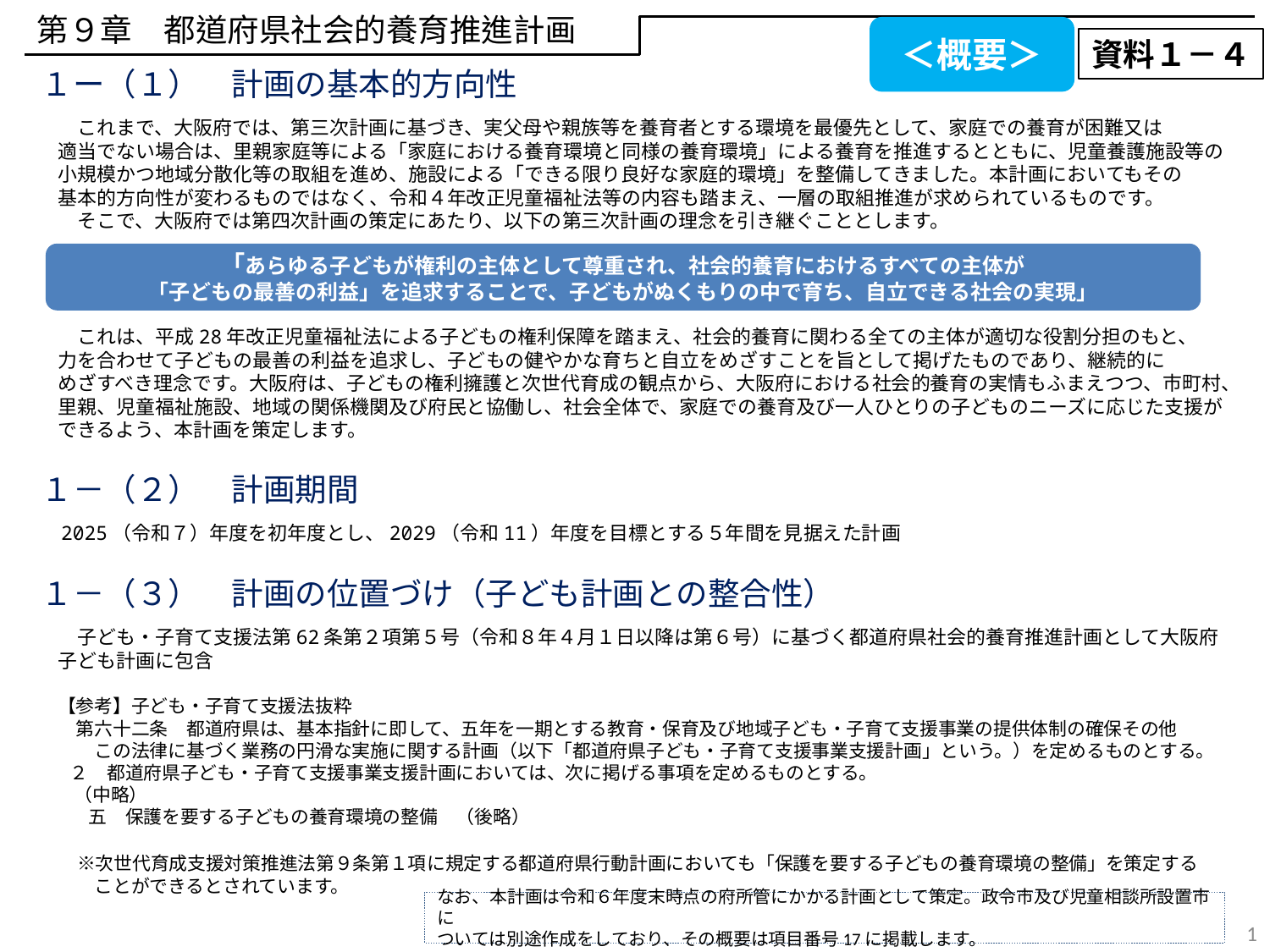

第９章　都道府県社会的養育推進計画
＜概要＞
資料１－４
１ー（１）　計画の基本的方向性
　これまで、大阪府では、第三次計画に基づき、実父母や親族等を養育者とする環境を最優先として、家庭での養育が困難又は
適当でない場合は、里親家庭等による「家庭における養育環境と同様の養育環境」による養育を推進するとともに、児童養護施設等の
小規模かつ地域分散化等の取組を進め、施設による「できる限り良好な家庭的環境」を整備してきました。本計画においてもその
基本的方向性が変わるものではなく、令和４年改正児童福祉法等の内容も踏まえ、一層の取組推進が求められているものです。
　そこで、大阪府では第四次計画の策定にあたり、以下の第三次計画の理念を引き継ぐこととします。

　「あらゆる子どもが権利の主体として尊重され、社会的養育におけるすべての主体が「子どもの最善の利益」を追求することで、
子どもがぬくもりの中で育ち、自立できる社会の実現」

　これは、平成28年改正児童福祉法による子どもの権利保障を踏まえ、社会的養育に関わる全ての主体が適切な役割分担のもと、
力を合わせて子どもの最善の利益を追求し、子どもの健やかな育ちと自立をめざすことを旨として掲げたものであり、継続的に
めざすべき理念です。大阪府は、子どもの権利擁護と次世代育成の観点から、大阪府における社会的養育の実情もふまえつつ、市町村、里親、児童福祉施設、地域の関係機関及び府民と協働し、社会全体で、家庭での養育及び一人ひとりの子どものニーズに応じた支援が
できるよう、本計画を策定します。
「あらゆる子どもが権利の主体として尊重され、社会的養育におけるすべての主体が
「子どもの最善の利益」を追求することで、子どもがぬくもりの中で育ち、自立できる社会の実現」
１－（２）　計画期間
　2025（令和７）年度を初年度とし、2029（令和11）年度を目標とする５年間を見据えた計画
１－（３）　計画の位置づけ（子ども計画との整合性）
　子ども・子育て支援法第62条第２項第５号（令和８年４月１日以降は第６号）に基づく都道府県社会的養育推進計画として大阪府
子ども計画に包含

【参考】子ども・子育て支援法抜粋
　第六十二条　都道府県は、基本指針に即して、五年を一期とする教育・保育及び地域子ども・子育て支援事業の提供体制の確保その他
　　この法律に基づく業務の円滑な実施に関する計画（以下「都道府県子ども・子育て支援事業支援計画」という。）を定めるものとする。
  ２　都道府県子ども・子育て支援事業支援計画においては、次に掲げる事項を定めるものとする。
   （中略）
  　五　保護を要する子どもの養育環境の整備　（後略）

　※次世代育成支援対策推進法第９条第１項に規定する都道府県行動計画においても「保護を要する子どもの養育環境の整備」を策定する
　　ことができるとされています。
なお、本計画は令和６年度末時点の府所管にかかる計画として策定。政令市及び児童相談所設置市に
ついては別途作成をしており、その概要は項目番号17に掲載します。
1